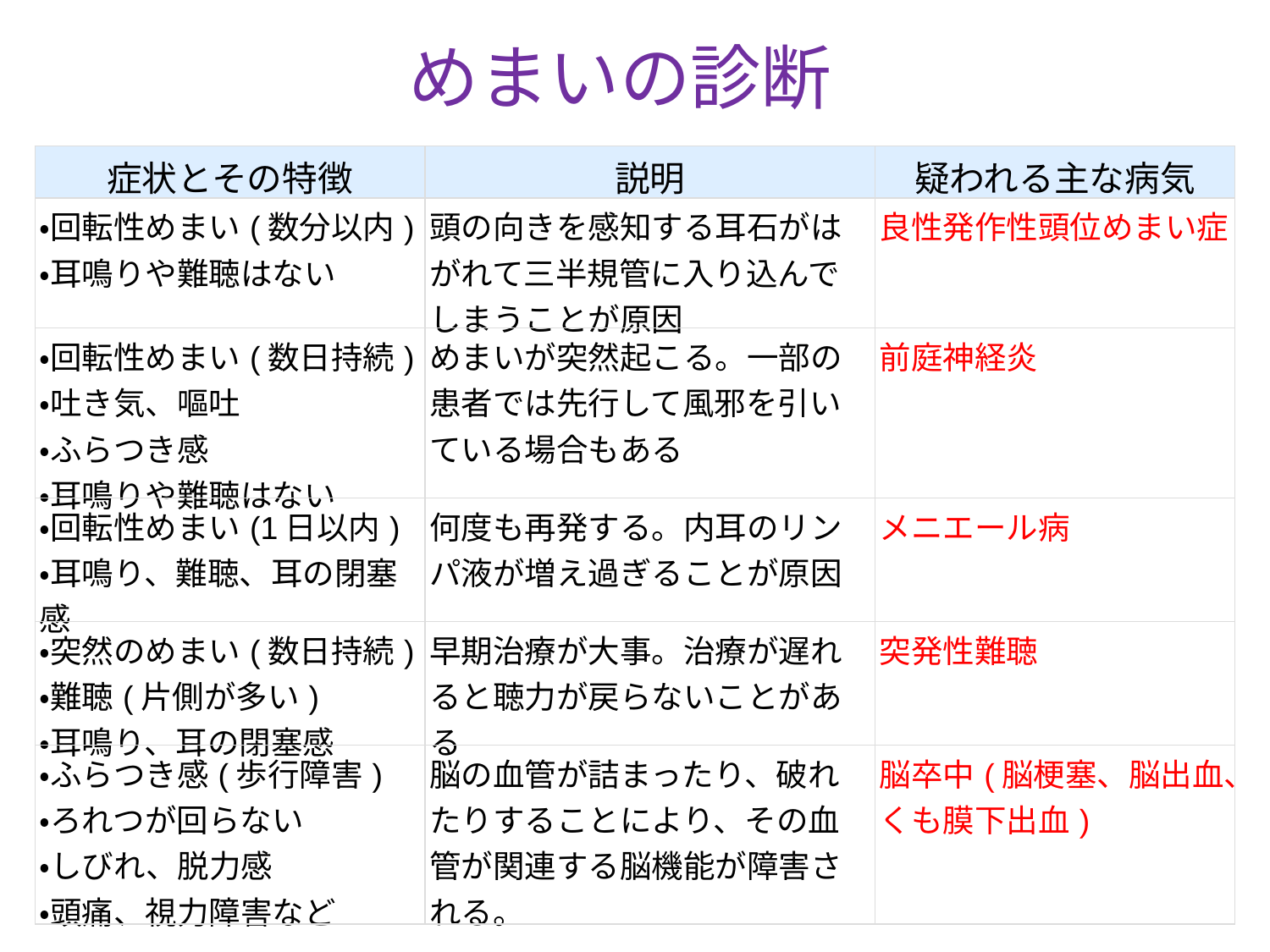

# めまいの診断
| 症状とその特徴 | 説明 | 疑われる主な病気 |
| --- | --- | --- |
| ・回転性めまい(数分以内) ・耳鳴りや難聴はない | 頭の向きを感知する耳石がはがれて三半規管に入り込んでしまうことが原因 | 良性発作性頭位めまい症 |
| ・回転性めまい(数日持続) ・吐き気、嘔吐 ・ふらつき感 ・耳鳴りや難聴はない | めまいが突然起こる。一部の患者では先行して風邪を引いている場合もある | 前庭神経炎 |
| ・回転性めまい(1日以内) ・耳鳴り、難聴、耳の閉塞感 | 何度も再発する。内耳のリンパ液が増え過ぎることが原因 | メニエール病 |
| ・突然のめまい(数日持続) ・難聴(片側が多い) ・耳鳴り、耳の閉塞感 | 早期治療が大事。治療が遅れると聴力が戻らないことがある | 突発性難聴 |
| ・ふらつき感(歩行障害) ・ろれつが回らない ・しびれ、脱力感 ・頭痛、視力障害など | 脳の血管が詰まったり、破れたりすることにより、その血管が関連する脳機能が障害される。 | 脳卒中(脳梗塞、脳出血、くも膜下出血) |